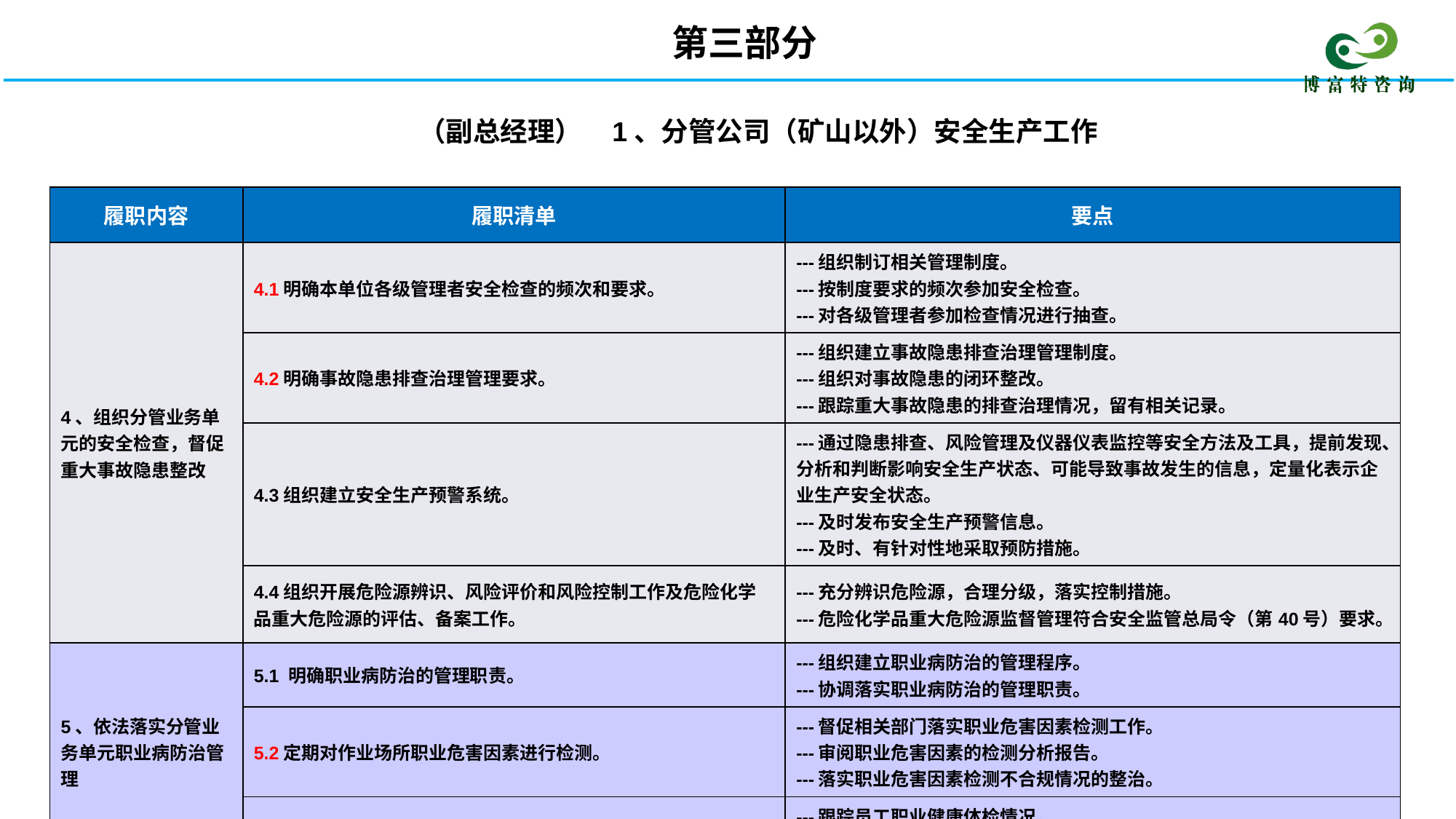

第三部分
1、分管公司（矿山以外）安全生产工作
（副总经理）
| 履职内容 | 履职清单 | 要点 |
| --- | --- | --- |
| 4、组织分管业务单元的安全检查，督促重大事故隐患整改 | 4.1明确本单位各级管理者安全检查的频次和要求。 | ---组织制订相关管理制度。 ---按制度要求的频次参加安全检查。 ---对各级管理者参加检查情况进行抽查。 |
|  | 4.2明确事故隐患排查治理管理要求。 | ---组织建立事故隐患排查治理管理制度。 ---组织对事故隐患的闭环整改。 ---跟踪重大事故隐患的排查治理情况，留有相关记录。 |
|  | 4.3组织建立安全生产预警系统。 | ---通过隐患排查、风险管理及仪器仪表监控等安全方法及工具，提前发现、分析和判断影响安全生产状态、可能导致事故发生的信息，定量化表示企业生产安全状态。 ---及时发布安全生产预警信息。 ---及时、有针对性地采取预防措施。 |
|  | 4.4组织开展危险源辨识、风险评价和风险控制工作及危险化学品重大危险源的评估、备案工作。 | ---充分辨识危险源，合理分级，落实控制措施。 ---危险化学品重大危险源监督管理符合安全监管总局令（第40号）要求。 |
| 5、依法落实分管业务单元职业病防治管理 | 5.1 明确职业病防治的管理职责。 | ---组织建立职业病防治的管理程序。 ---协调落实职业病防治的管理职责。 |
|  | 5.2定期对作业场所职业危害因素进行检测。 | ---督促相关部门落实职业危害因素检测工作。 ---审阅职业危害因素的检测分析报告。 ---落实职业危害因素检测不合规情况的整治。 |
|  | 5.3定期组织员工职业健康体检。 | ---跟踪员工职业健康体检情况。 ---对体检结果不符合岗位要求的及时进行调整。 |